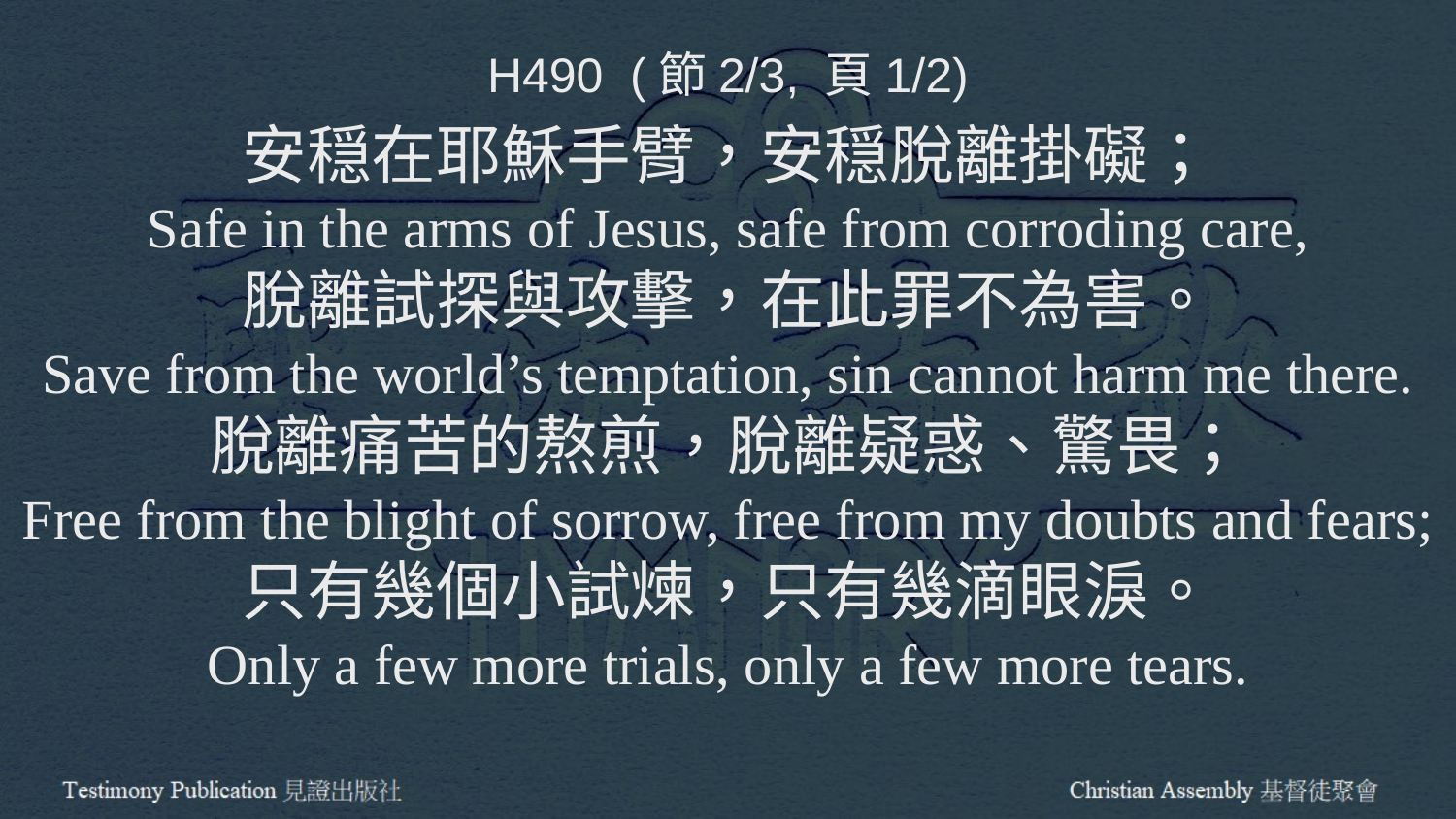

H490  (節2/3, 頁1/2)
安穏在耶穌手臂，安穏脫離掛礙；
Safe in the arms of Jesus, safe from corroding care,
脫離試探與攻擊，在此罪不為害。
Save from the world’s temptation, sin cannot harm me there.
脫離痛苦的熬煎，脫離疑惑、驚畏；
Free from the blight of sorrow, free from my doubts and fears;
只有幾個小試煉，只有幾滴眼淚。
Only a few more trials, only a few more tears.